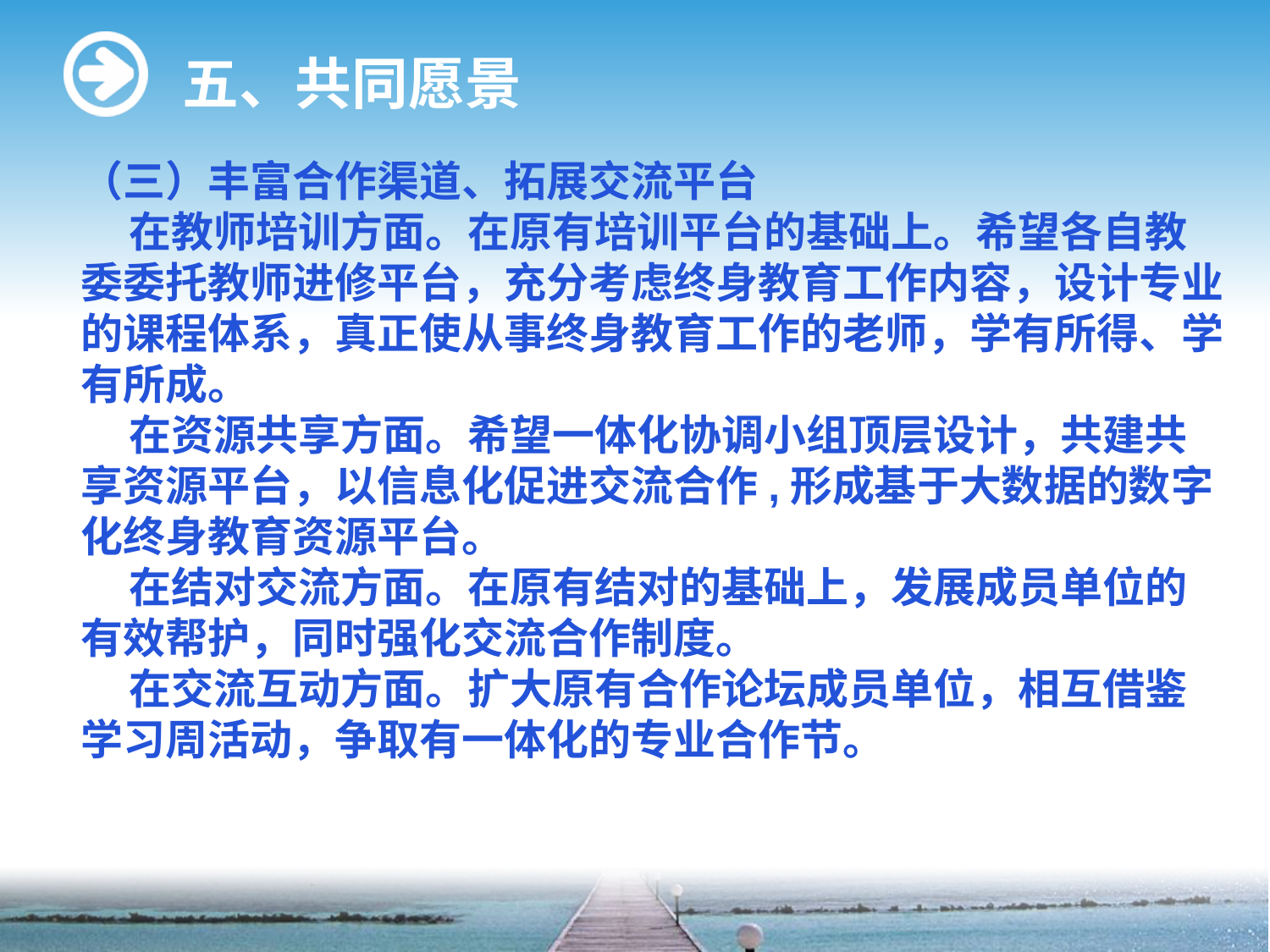

五、共同愿景
（三）丰富合作渠道、拓展交流平台
    在教师培训方面。在原有培训平台的基础上。希望各自教委委托教师进修平台，充分考虑终身教育工作内容，设计专业的课程体系，真正使从事终身教育工作的老师，学有所得、学有所成。
    在资源共享方面。希望一体化协调小组顶层设计，共建共享资源平台，以信息化促进交流合作,形成基于大数据的数字化终身教育资源平台。
    在结对交流方面。在原有结对的基础上，发展成员单位的有效帮护，同时强化交流合作制度。
    在交流互动方面。扩大原有合作论坛成员单位，相互借鉴学习周活动，争取有一体化的专业合作节。